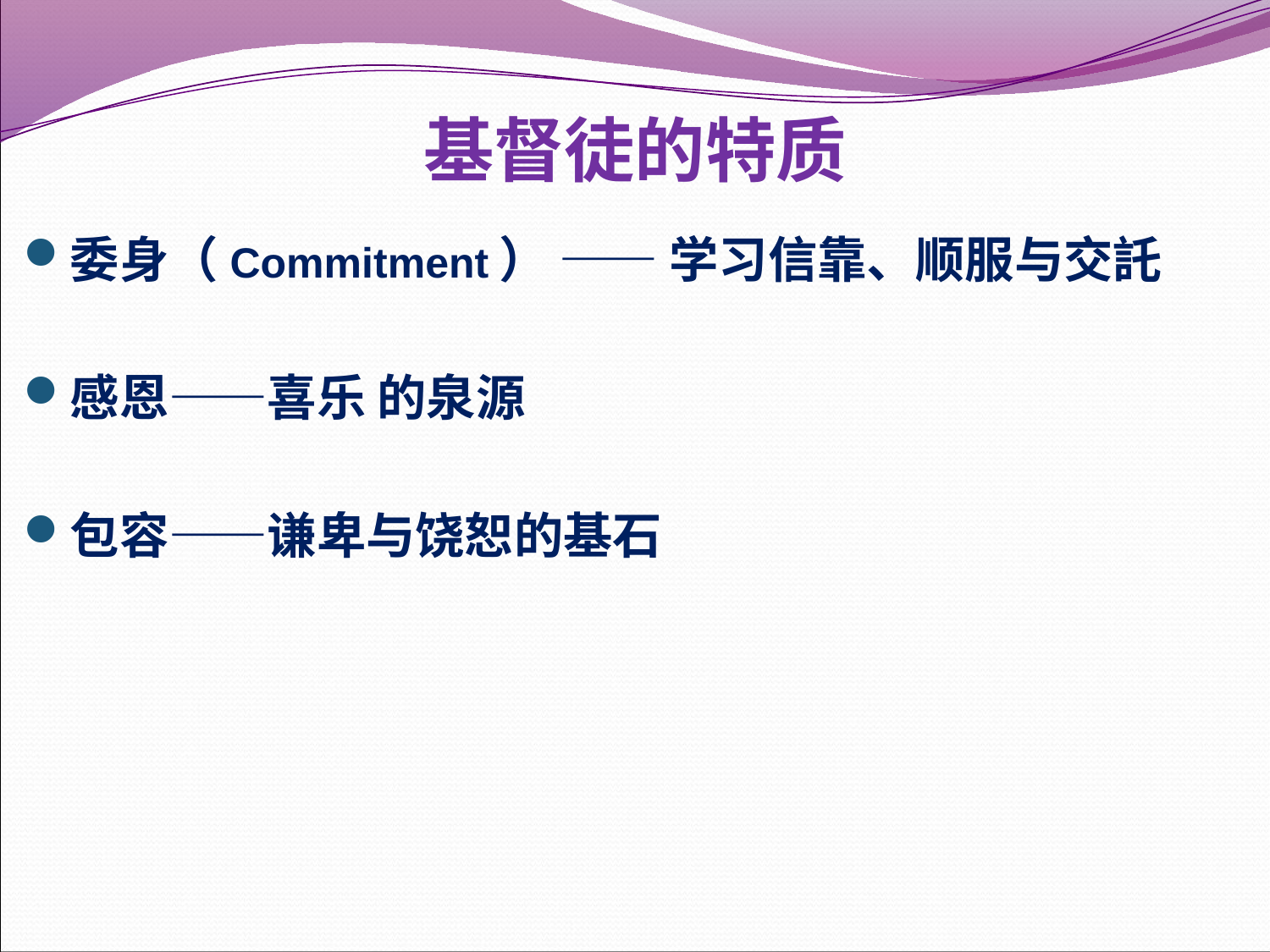

# 基督徒的特质
委身（Commitment） —— 学习信靠、顺服与交託

感恩——喜乐 的泉源

包容——谦卑与饶恕的基石